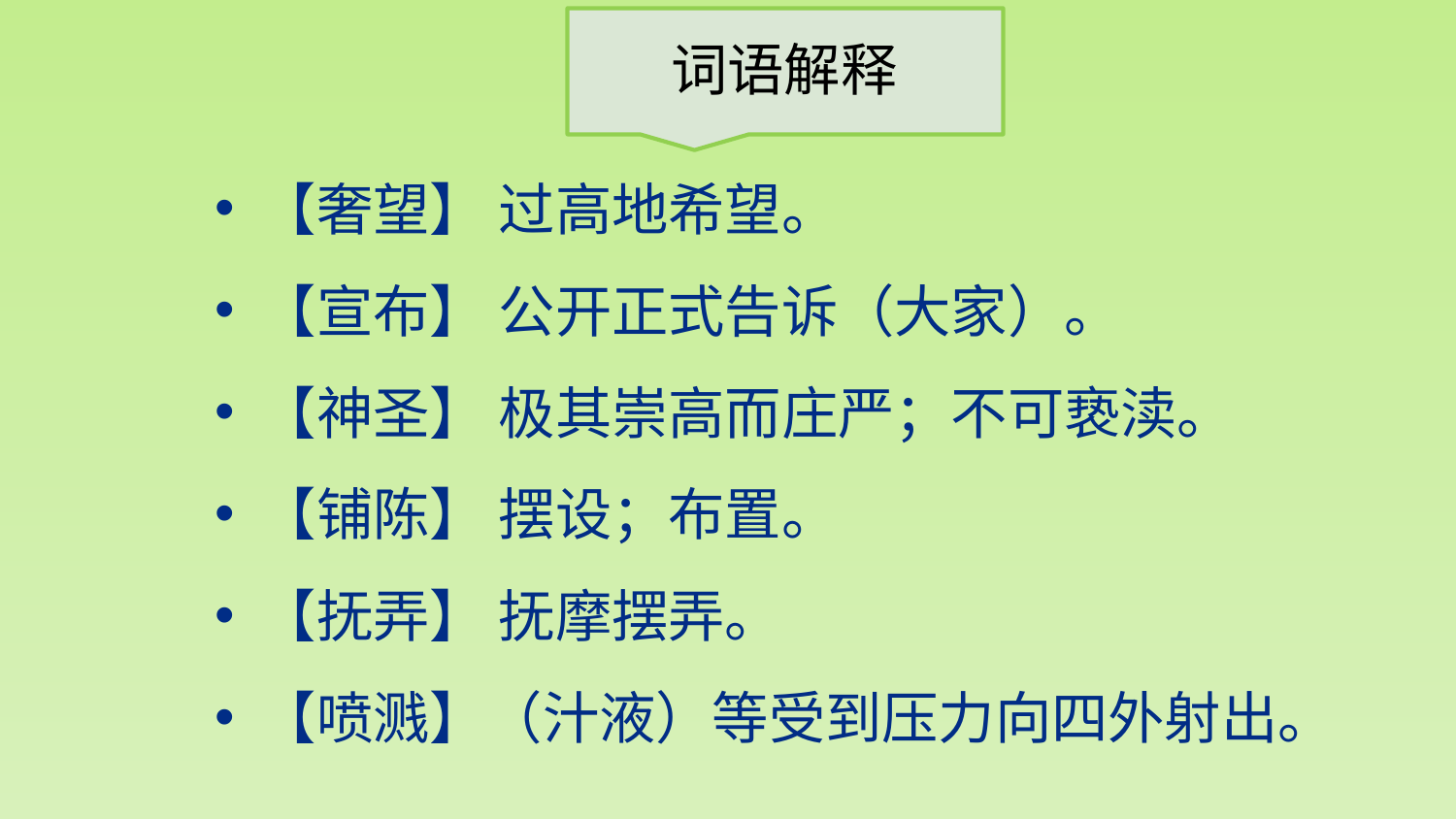

词语解释
【奢望】 过高地希望。
【宣布】 公开正式告诉（大家）。
【神圣】 极其崇高而庄严；不可亵渎。
【铺陈】 摆设；布置。
【抚弄】 抚摩摆弄。
【喷溅】（汁液）等受到压力向四外射出。